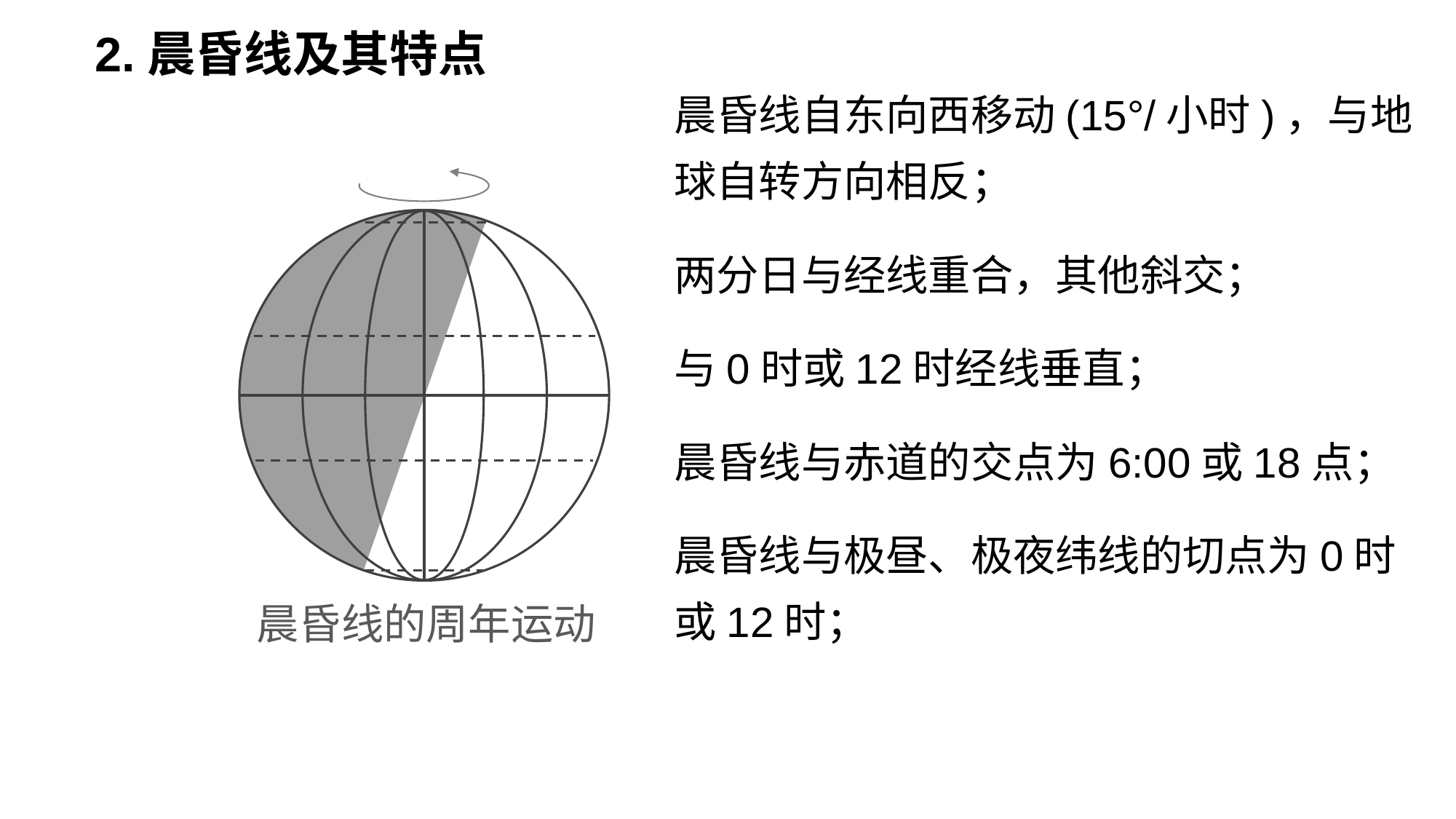

2.晨昏线及其特点

晨昏线自东向西移动(15°/小时)，与地球自转方向相反；
两分日与经线重合，其他斜交；
与0时或12时经线垂直；
晨昏线与赤道的交点为6:00或18点；
晨昏线与极昼、极夜纬线的切点为0时或12时；

晨昏线的周年运动